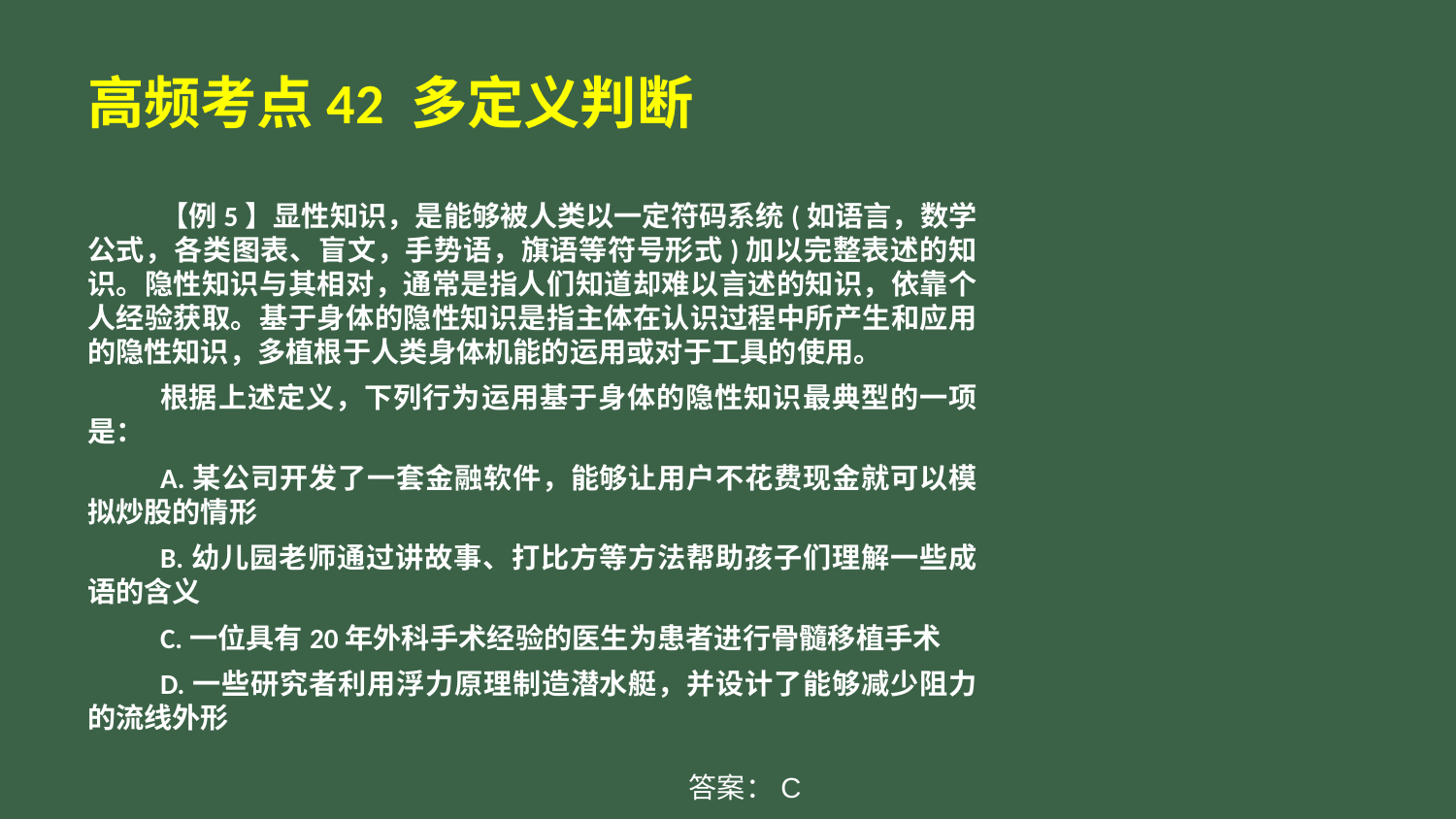

# 高频考点42 多定义判断
【例5】显性知识，是能够被人类以一定符码系统(如语言，数学公式，各类图表、盲文，手势语，旗语等符号形式)加以完整表述的知识。隐性知识与其相对，通常是指人们知道却难以言述的知识，依靠个人经验获取。基于身体的隐性知识是指主体在认识过程中所产生和应用的隐性知识，多植根于人类身体机能的运用或对于工具的使用。
根据上述定义，下列行为运用基于身体的隐性知识最典型的一项是：
A.某公司开发了一套金融软件，能够让用户不花费现金就可以模拟炒股的情形
B.幼儿园老师通过讲故事、打比方等方法帮助孩子们理解一些成语的含义
C.一位具有20年外科手术经验的医生为患者进行骨髓移植手术
D.一些研究者利用浮力原理制造潜水艇，并设计了能够减少阻力的流线外形

答案：C